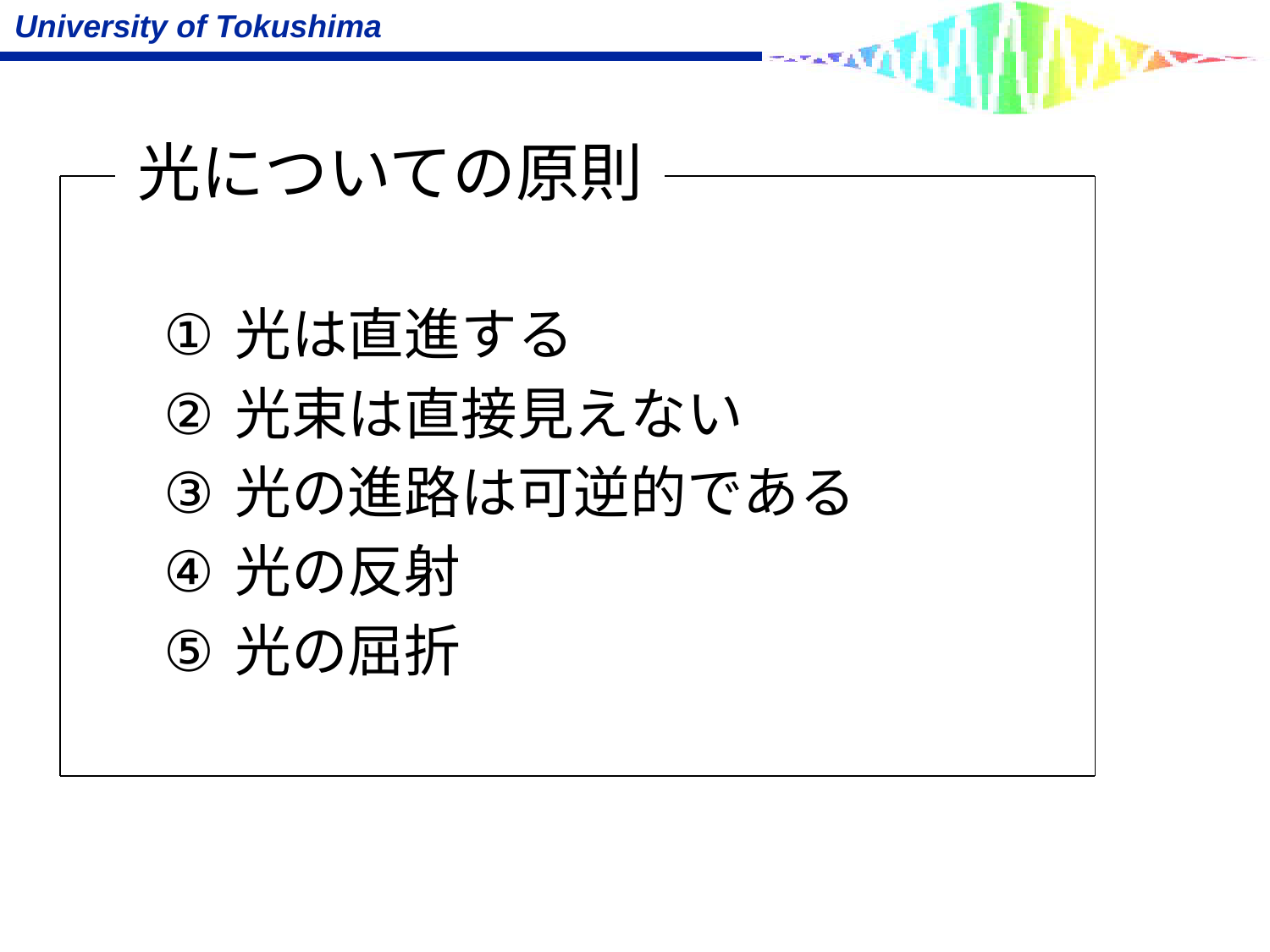

光についての原則

光は直進する
光束は直接見えない
光の進路は可逆的である
光の反射
光の屈折